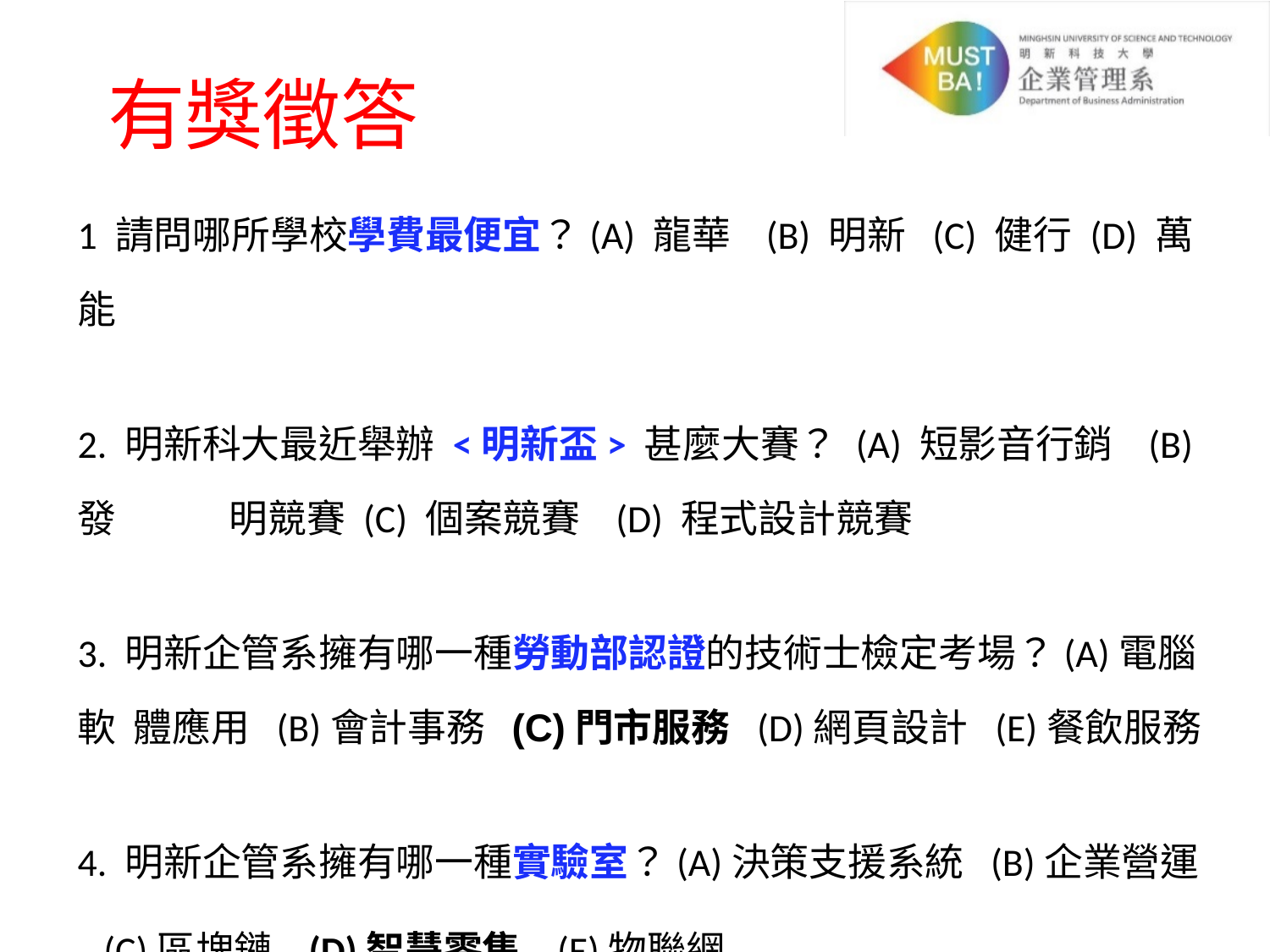

# 有獎徵答
1 請問哪所學校學費最便宜？(A) 龍華   (B) 明新  (C) 健行 (D) 萬能

2. 明新科大最近舉辦 <明新盃> 甚麼大賽？ (A) 短影音行銷   (B) 發             明競賽 (C) 個案競賽   (D) 程式設計競賽

3. 明新企管系擁有哪一種勞動部認證的技術士檢定考場？(A)電腦軟  體應用  (B)會計事務  (C)門市服務  (D)網頁設計  (E)餐飲服務

4. 明新企管系擁有哪一種實驗室？(A)決策支援系統  (B)企業營運
   (C)區塊鏈   (D)智慧零售   (E)物聯網

36